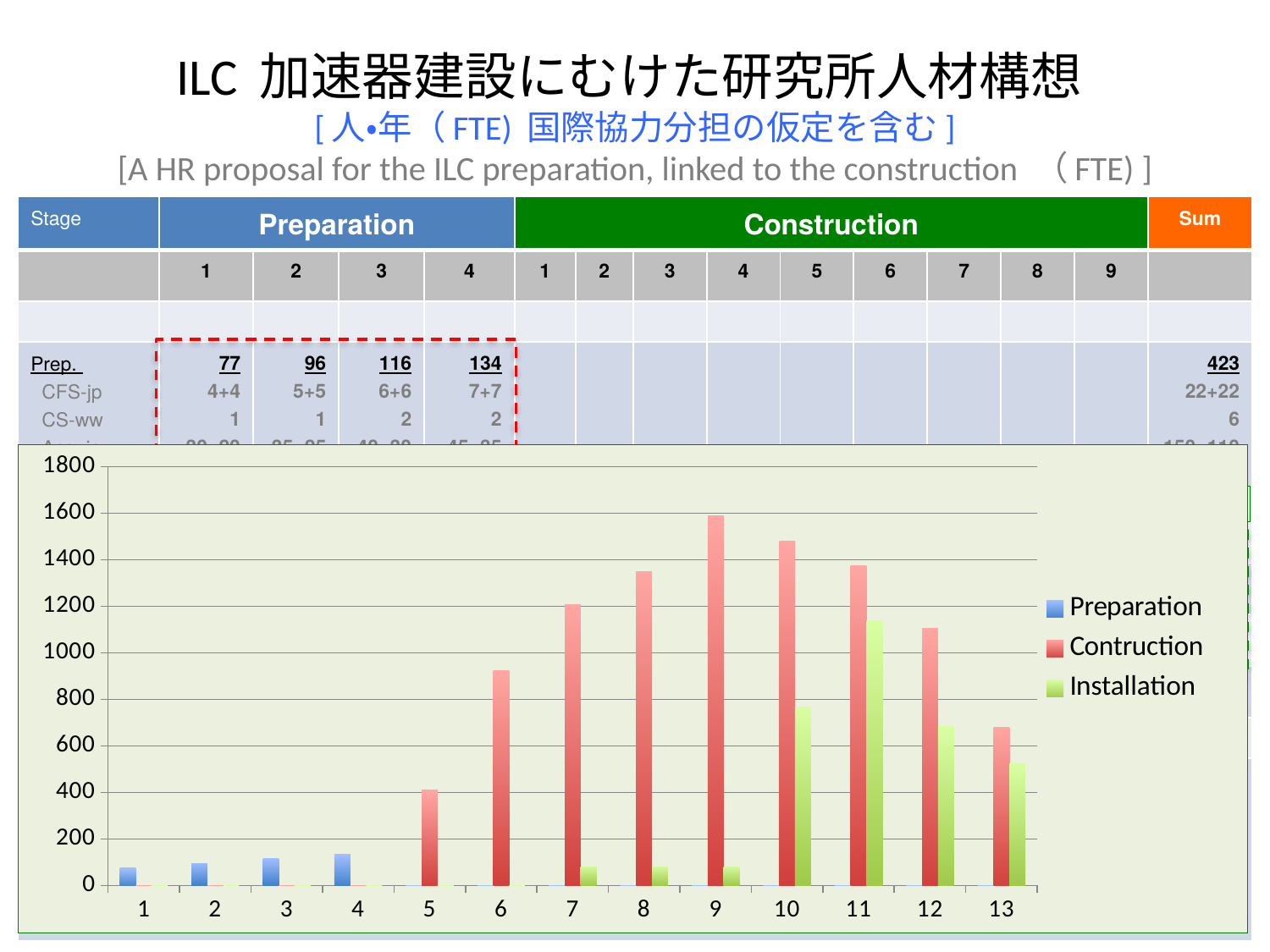

# ILC 加速器建設にむけた研究所人材構想 [人・年（FTE) 国際協力分担の仮定を含む] [A HR proposal for the ILC preparation, linked to the construction （FTE) ]
| Stage | Preparation |  |  |  | Construction |  |  |  |  |  |  |  |  | Sum |
| --- | --- | --- | --- | --- | --- | --- | --- | --- | --- | --- | --- | --- | --- | --- |
|  | 1 | 2 | 3 | 4 | 1 | 2 | 3 | 4 | 5 | 6 | 7 | 8 | 9 |  |
|  |  |  |  |  |  |  |  |  |  |  |  |  |  |  |
| Prep. CFS-jp CS-ww Acc -jp Acc-ww Admin. | 77 4+4 1 30+20 10 8 | 96 5+5 1 35+25 15 10 | 116 6+6 2 40+30 20 12 | 134 7+7 2 45+35 25 13 |  |  |  |  |  |  |  |  |  | 423 22+22 6 150+110 70 |
|  |  |  |  |  |  |  |  |  |  |  |  |  |  |  |
| Const. |  |  |  |  | 410 | 922 | 1208 | 1350 | 1589 | 1480 | 1374 | 1106 | 679 | 10,118 |
| Install. |  |  |  |  |  |  | 80 | 80 | 80 | 768 | 1140 | 683 | 522 | 3,353 |
| Sum |  |  |  |  | 410 | 922 | 1288 | 1430 | 1669 | 2248 | 2514 | 1789 | 1201 | 13,471 |
|  |  |  |  |  |  |  |  |  |  |  |  |  |  |  |
| Notes: HR required for the ILC preparation (CFS, Acc., and administration): - HR in the 1st preparation year to be filled from the existing staff in fraction of ~80%), - HR needs to be gradually increased to reach a factor 1/5 ~ 2, during the prep. phase, - The guideline is to provide 10 %level in fraction to the staff required for the ILC laboratory, - The global collaborators anticipated from a fraction of 5 % to 20% of existing ones, - The Japanese HR needs to be boosted/complemented by using “sub-contract, Worldwide fraction in japan, CFS: ~ 90 % , Acc. 60^70%, and (1/3 ~ 1/2 to be subcontracted) |  |  |  |  |  |  |  |  |  |  |  |  |  |  |

### Chart

| Category | Preparation | Contruction | Installation |
|---|---|---|---|
Given in TDR
New estimate
Average/yr: ~ 1,100

2015/01/08
ILCに必要な人材と育成(ILC-HR)
59